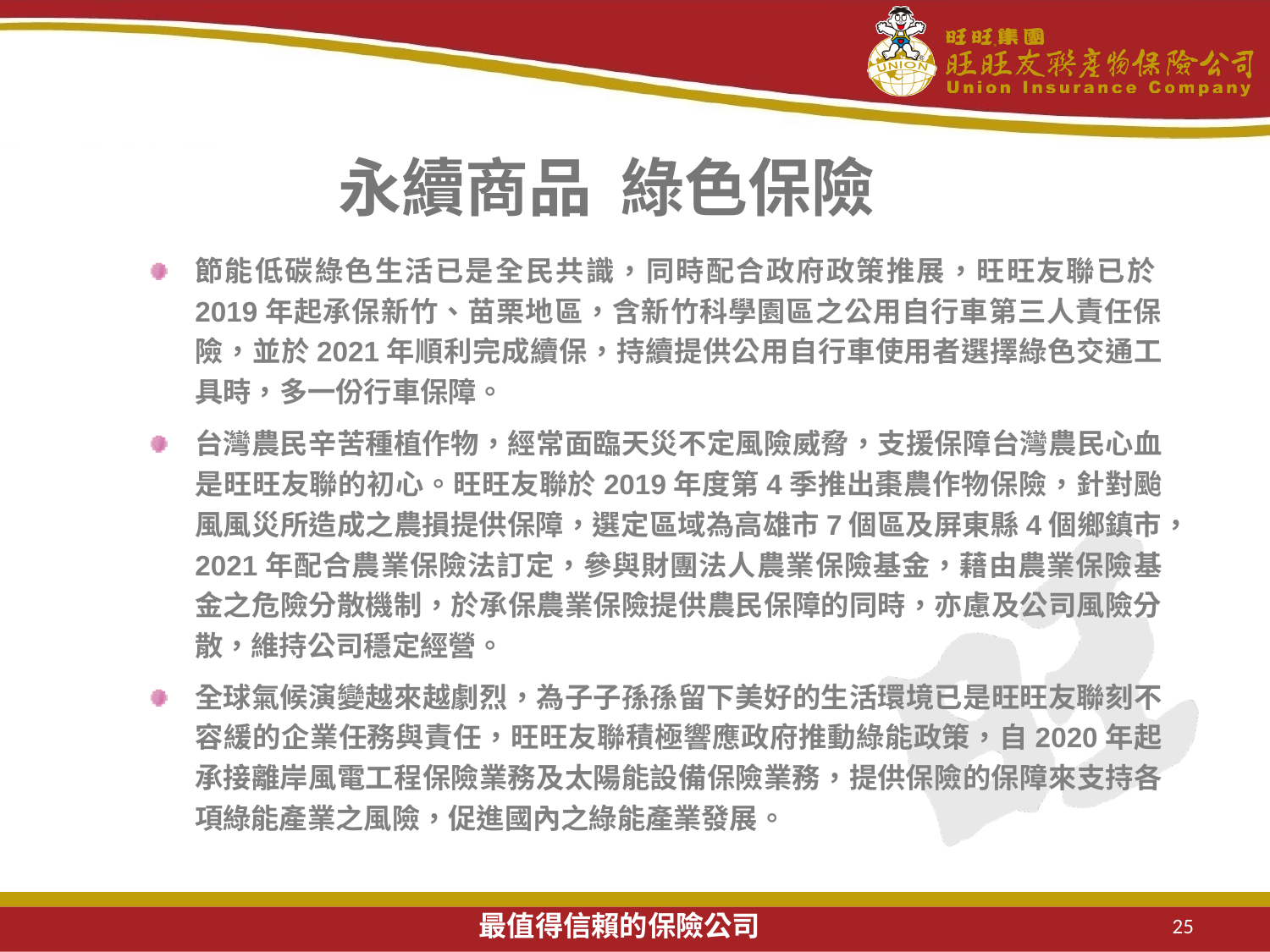

# 永續商品  綠色保險
節能低碳綠色生活已是全民共識，同時配合政府政策推展，旺旺友聯已於2019年起承保新竹、苗栗地區，含新竹科學園區之公用自行車第三人責任保險，並於2021年順利完成續保，持續提供公用自行車使用者選擇綠色交通工具時，多一份行車保障。
台灣農民辛苦種植作物，經常面臨天災不定風險威脅，支援保障台灣農民心血是旺旺友聯的初心。旺旺友聯於2019年度第4季推出棗農作物保險，針對颱風風災所造成之農損提供保障，選定區域為高雄市7個區及屏東縣4個鄉鎮市，2021年配合農業保險法訂定，參與財團法人農業保險基金，藉由農業保險基金之危險分散機制，於承保農業保險提供農民保障的同時，亦慮及公司風險分散，維持公司穩定經營。
全球氣候演變越來越劇烈，為子子孫孫留下美好的生活環境已是旺旺友聯刻不容緩的企業任務與責任，旺旺友聯積極響應政府推動綠能政策，自2020年起承接離岸風電工程保險業務及太陽能設備保險業務，提供保險的保障來支持各項綠能產業之風險，促進國內之綠能產業發展。
25